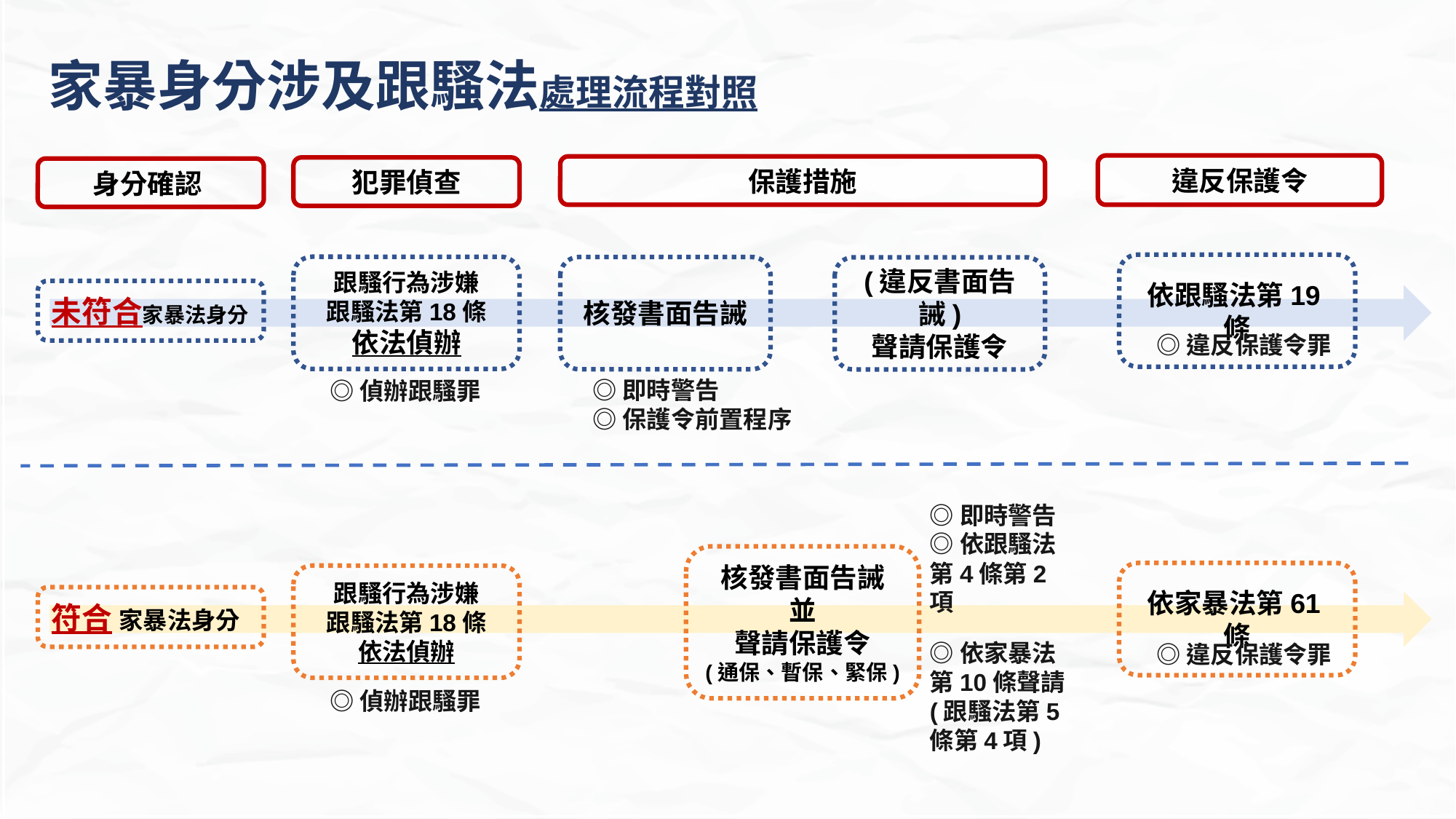

家暴身分涉及跟騷法處理流程對照
違反保護令
保護措施
犯罪偵查
身分確認
依跟騷法第19條
跟騷行為涉嫌
跟騷法第18條
依法偵辦
核發書面告誡
(違反書面告誡)
聲請保護令
未符合家暴法身分

◎違反保護令罪
◎即時警告
◎保護令前置程序
◎偵辦跟騷罪
◎即時警告
◎依跟騷法第4條第2項
核發書面告誡
並
聲請保護令
(通保、暫保、緊保)
依家暴法第61條
跟騷行為涉嫌
跟騷法第18條
依法偵辦
符合 家暴法身分

◎依家暴法第10條聲請(跟騷法第5條第4項)
◎違反保護令罪
◎偵辦跟騷罪